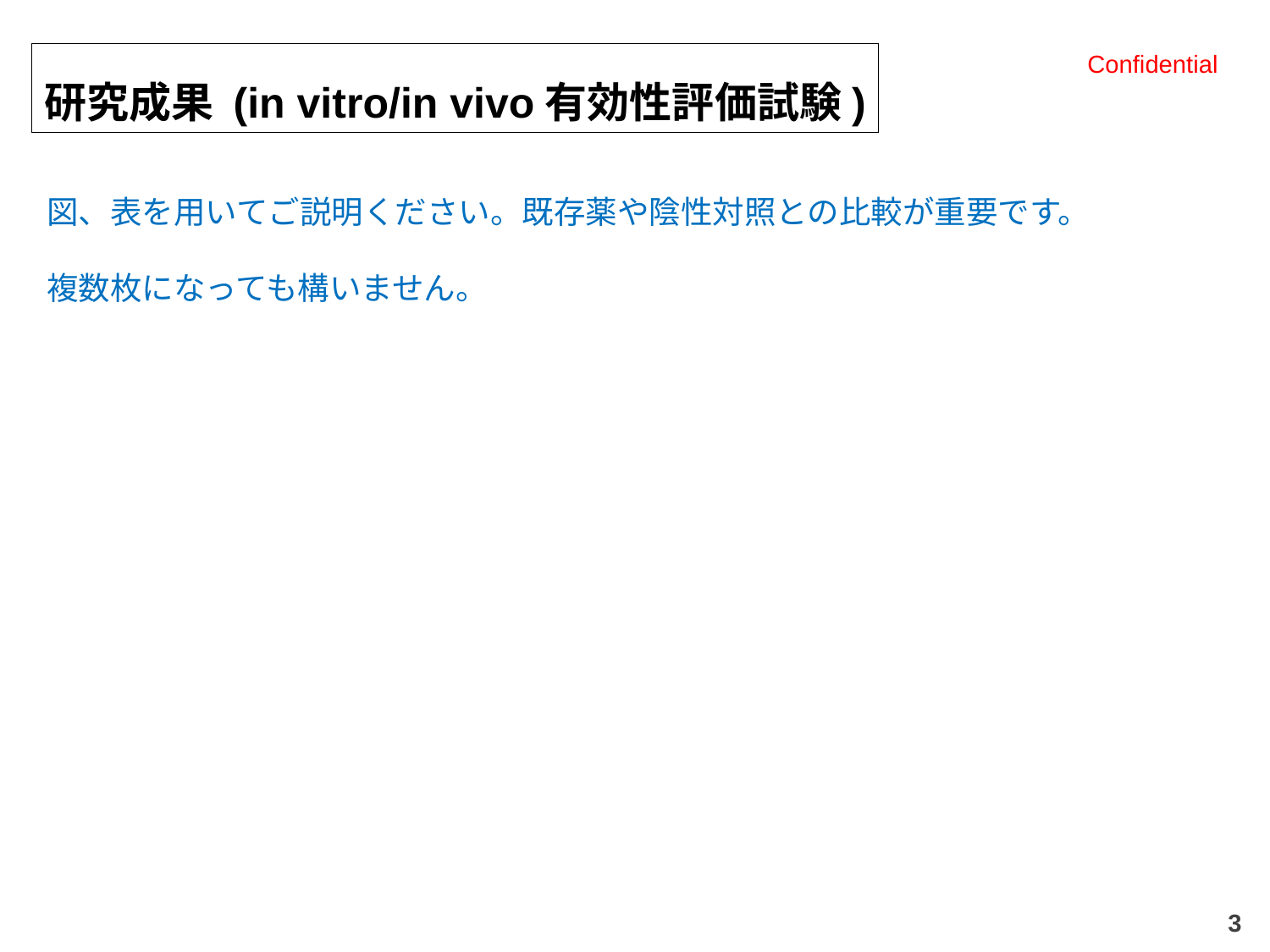

Confidential
研究成果 (in vitro/in vivo有効性評価試験)
図、表を用いてご説明ください。既存薬や陰性対照との比較が重要です。

複数枚になっても構いません。
3